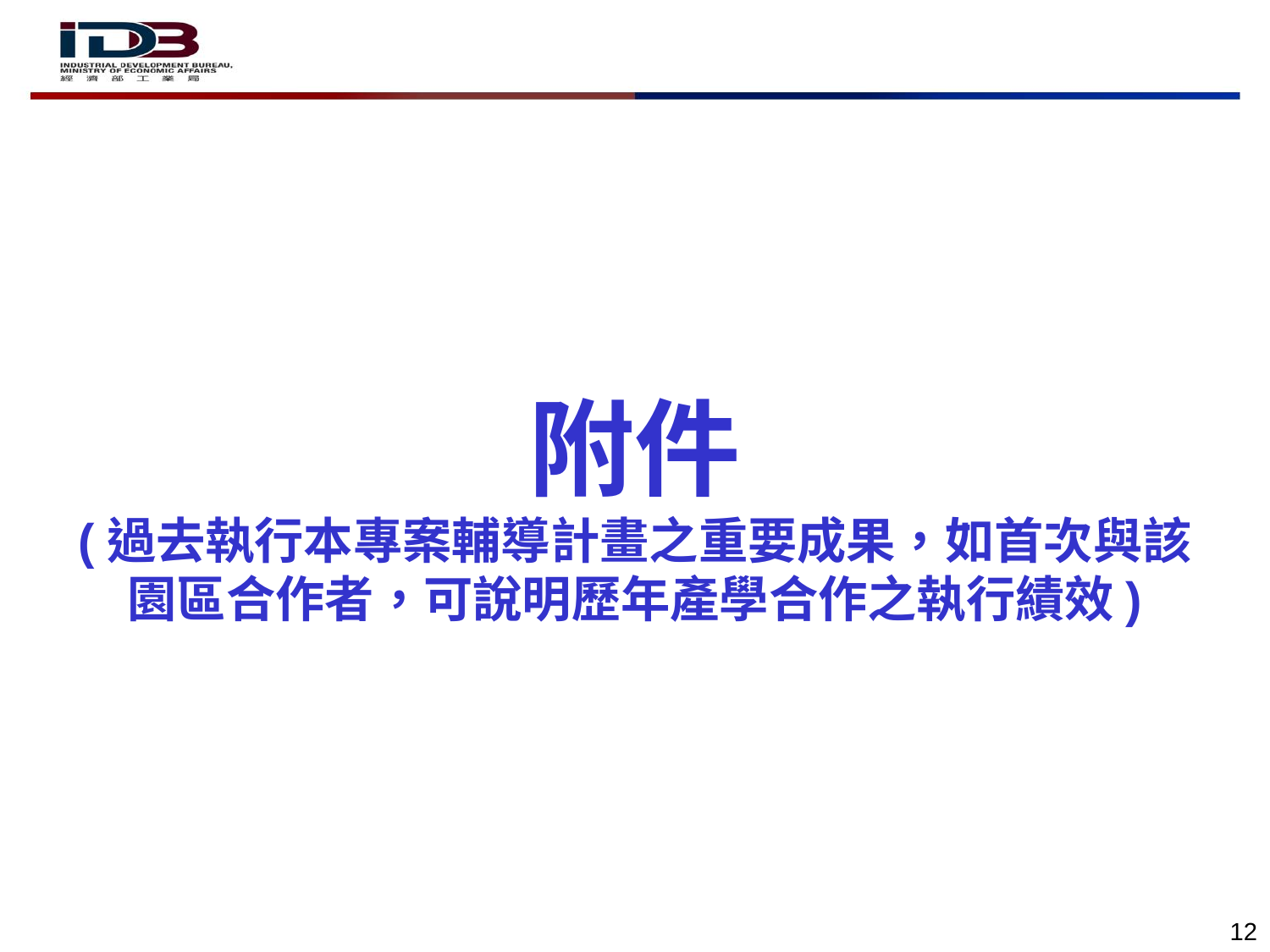

附件
(過去執行本專案輔導計畫之重要成果，如首次與該園區合作者，可說明歷年產學合作之執行績效)